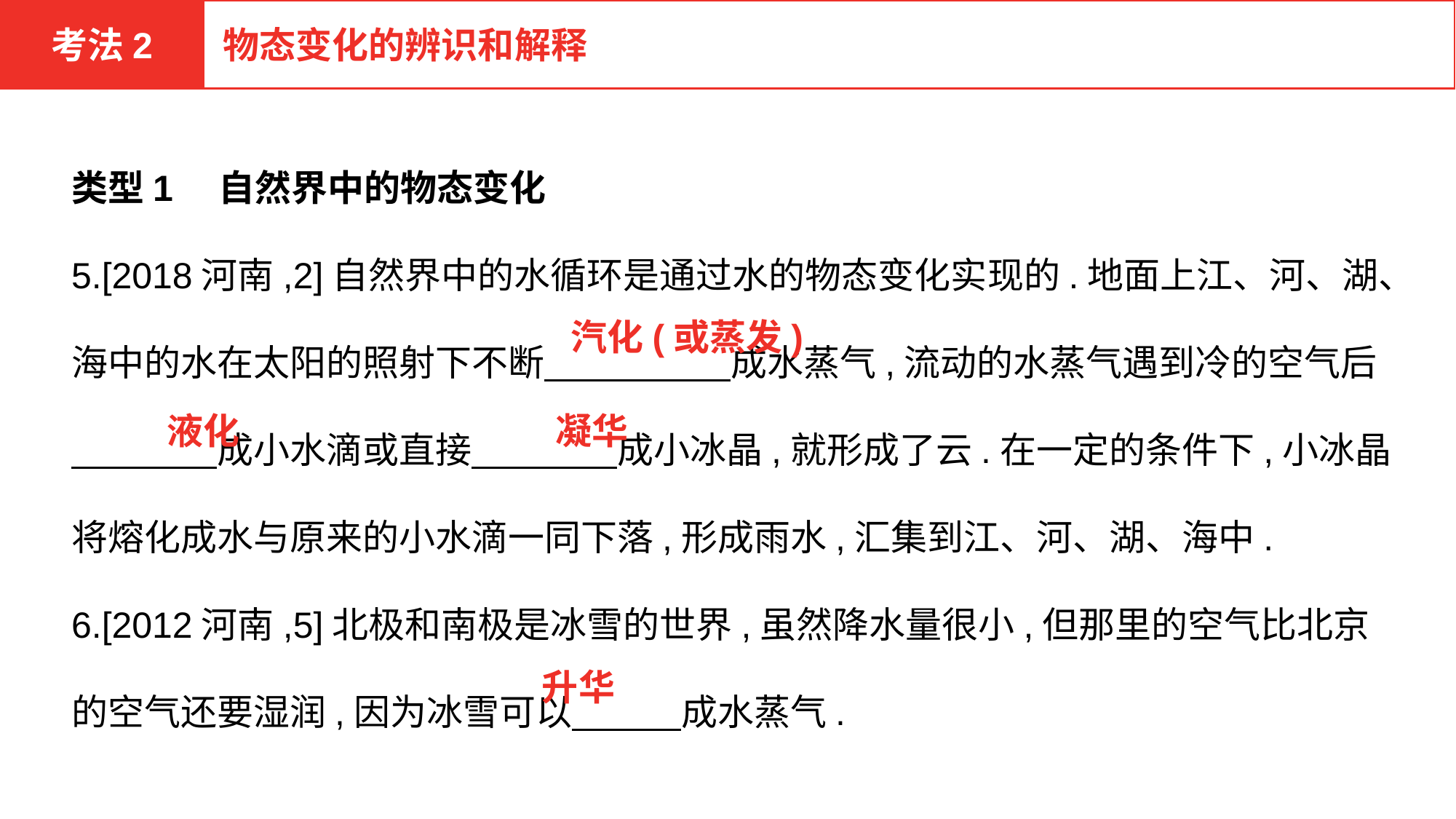

考法2
物态变化的辨识和解释
类型1　自然界中的物态变化
5.[2018河南,2]自然界中的水循环是通过水的物态变化实现的.地面上江、河、湖、海中的水在太阳的照射下不断　     　　　成水蒸气,流动的水蒸气遇到冷的空气后　　　　成小水滴或直接　　　　成小冰晶,就形成了云.在一定的条件下,小冰晶将熔化成水与原来的小水滴一同下落,形成雨水,汇集到江、河、湖、海中.
6.[2012河南,5]北极和南极是冰雪的世界,虽然降水量很小,但那里的空气比北京的空气还要湿润,因为冰雪可以　　　成水蒸气.
汽化(或蒸发)
液化
凝华
升华